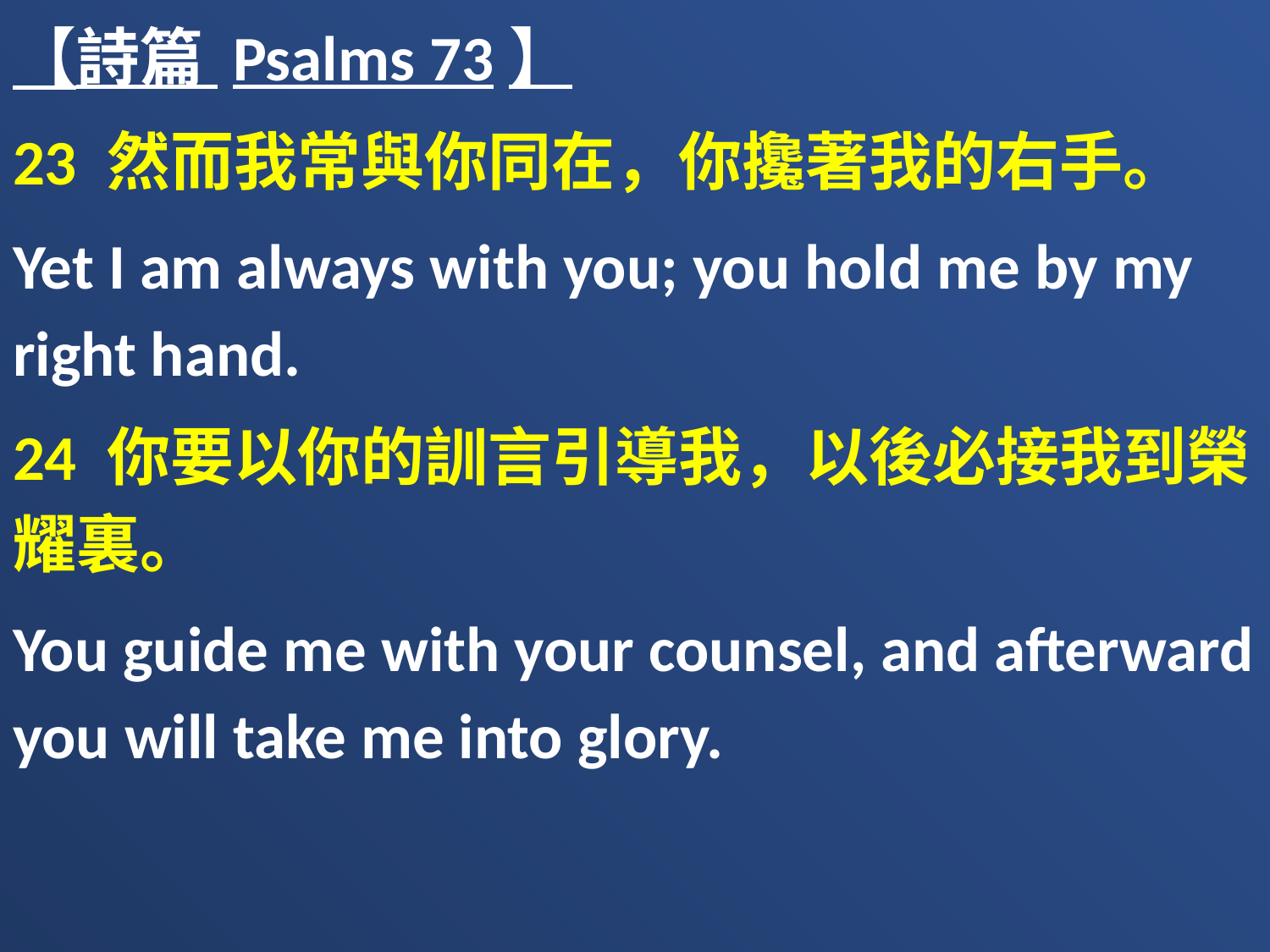

【詩篇 Psalms 73】
23 然而我常與你同在，你攙著我的右手。
Yet I am always with you; you hold me by my right hand.
24 你要以你的訓言引導我，以後必接我到榮耀裏。
You guide me with your counsel, and afterward you will take me into glory.